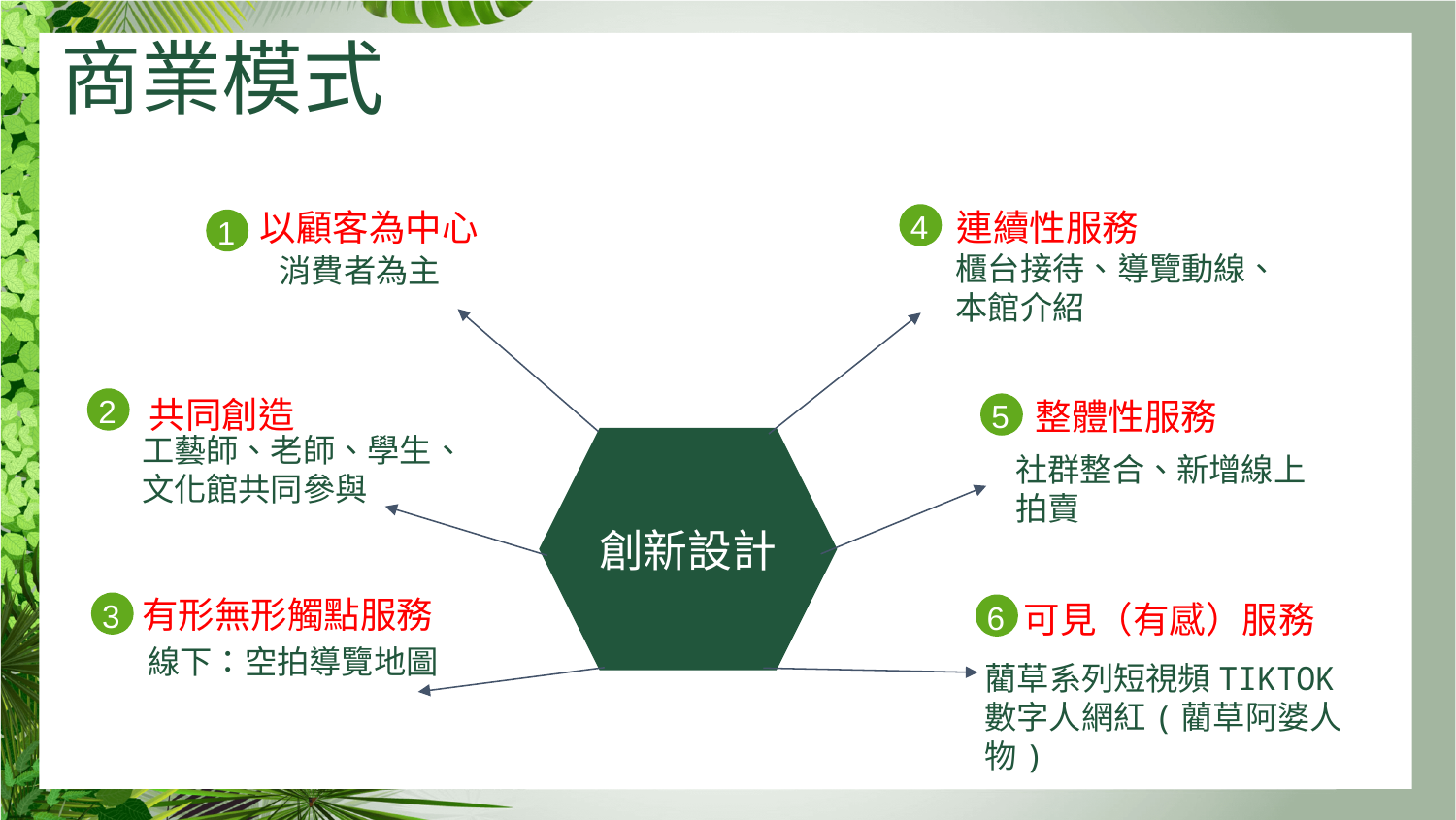

商業模式

以顧客為中心
連續性服務

4

1
櫃台接待、導覽動線、
本館介紹
消費者為主

共同創造
整體性服務

2

5
創新設計
工藝師、老師、學生、文化館共同參與
社群整合、新增線上拍賣

有形無形觸點服務
可見（有感）服務

3

6

線下：空拍導覽地圖

藺草系列短視頻Tiktok
數字人網紅(藺草阿婆人物)